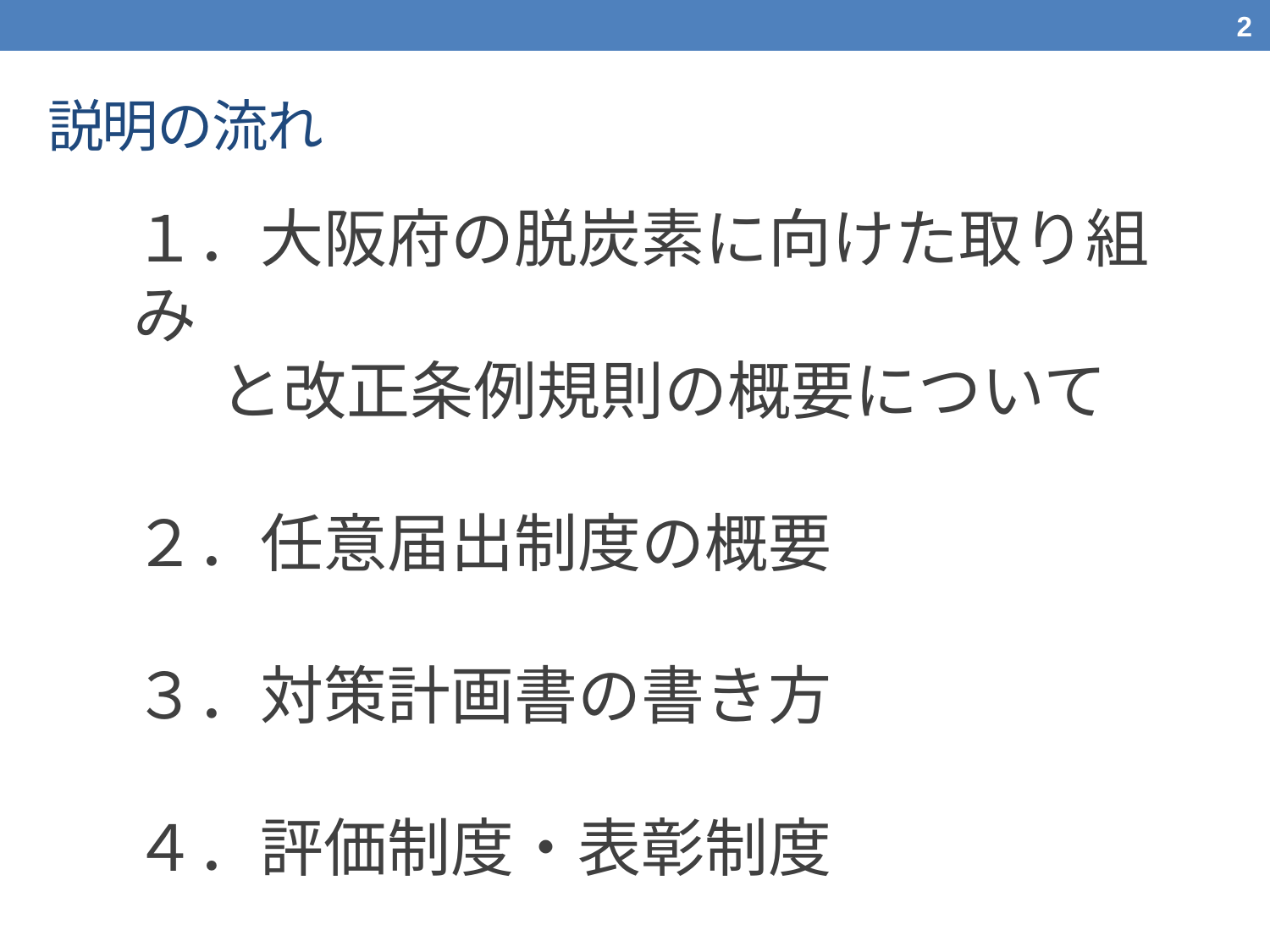

2
説明の流れ
１．大阪府の脱炭素に向けた取り組み
     と改正条例規則の概要について

２．任意届出制度の概要

３．対策計画書の書き方

４．評価制度・表彰制度